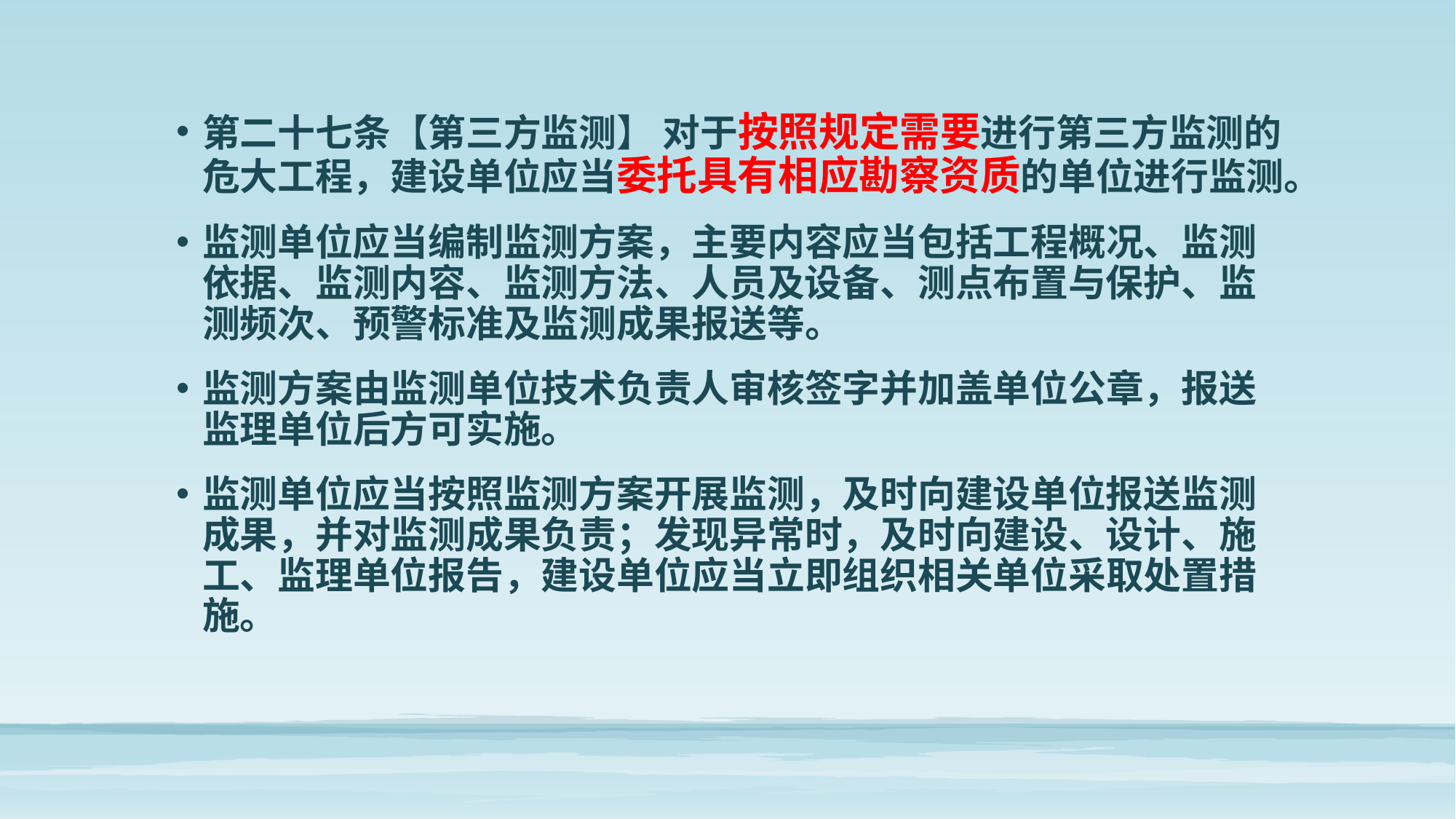

第二十七条【第三方监测】 对于按照规定需要进行第三方监测的危大工程，建设单位应当委托具有相应勘察资质的单位进行监测。
监测单位应当编制监测方案，主要内容应当包括工程概况、监测依据、监测内容、监测方法、人员及设备、测点布置与保护、监测频次、预警标准及监测成果报送等。
监测方案由监测单位技术负责人审核签字并加盖单位公章，报送监理单位后方可实施。
监测单位应当按照监测方案开展监测，及时向建设单位报送监测成果，并对监测成果负责；发现异常时，及时向建设、设计、施工、监理单位报告，建设单位应当立即组织相关单位采取处置措施。